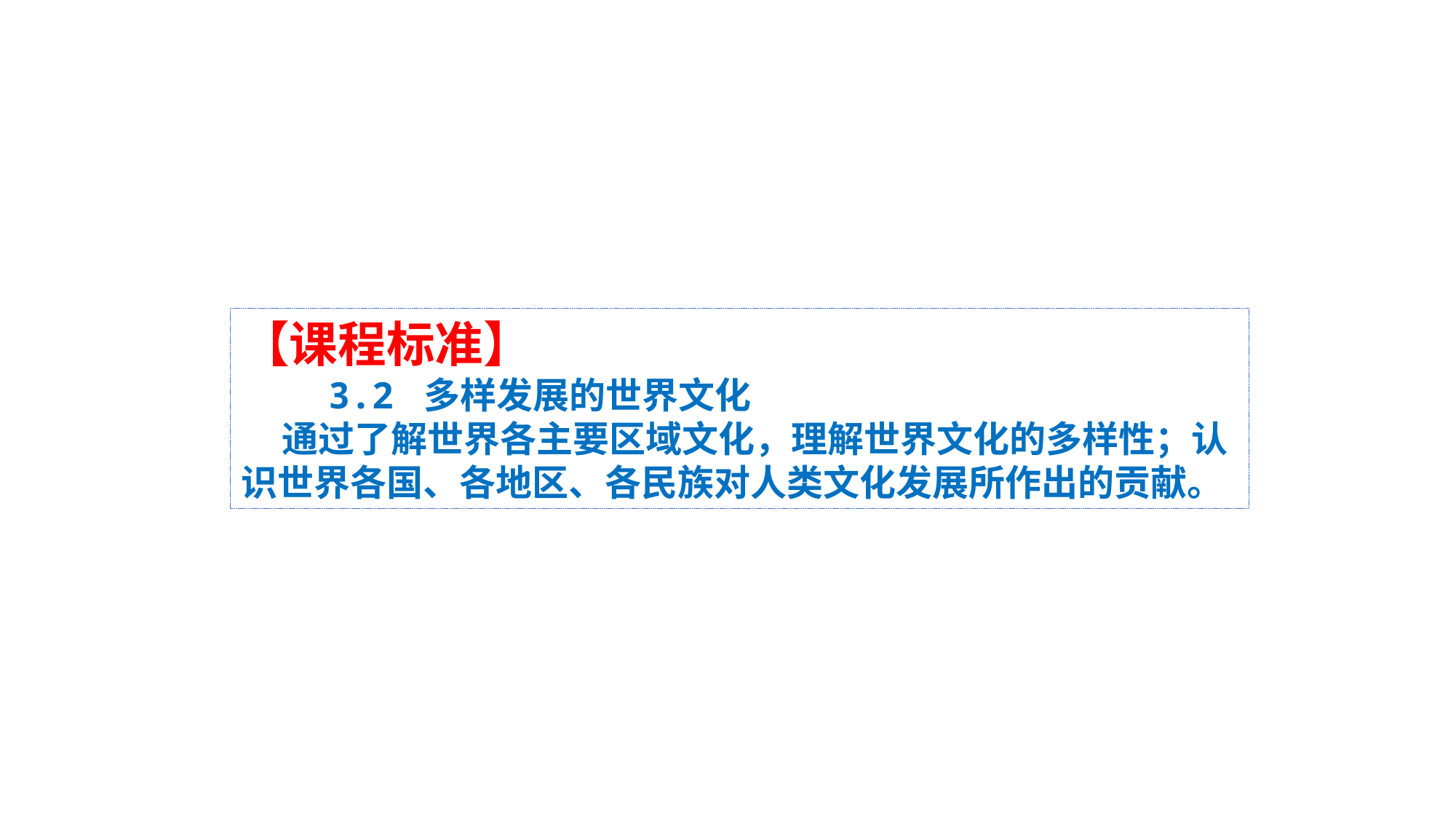

【课程标准】
    3.2 多样发展的世界文化
    通过了解世界各主要区域文化，理解世界文化的多样性；认识世界各国、各地区、各民族对人类文化发展所作出的贡献。